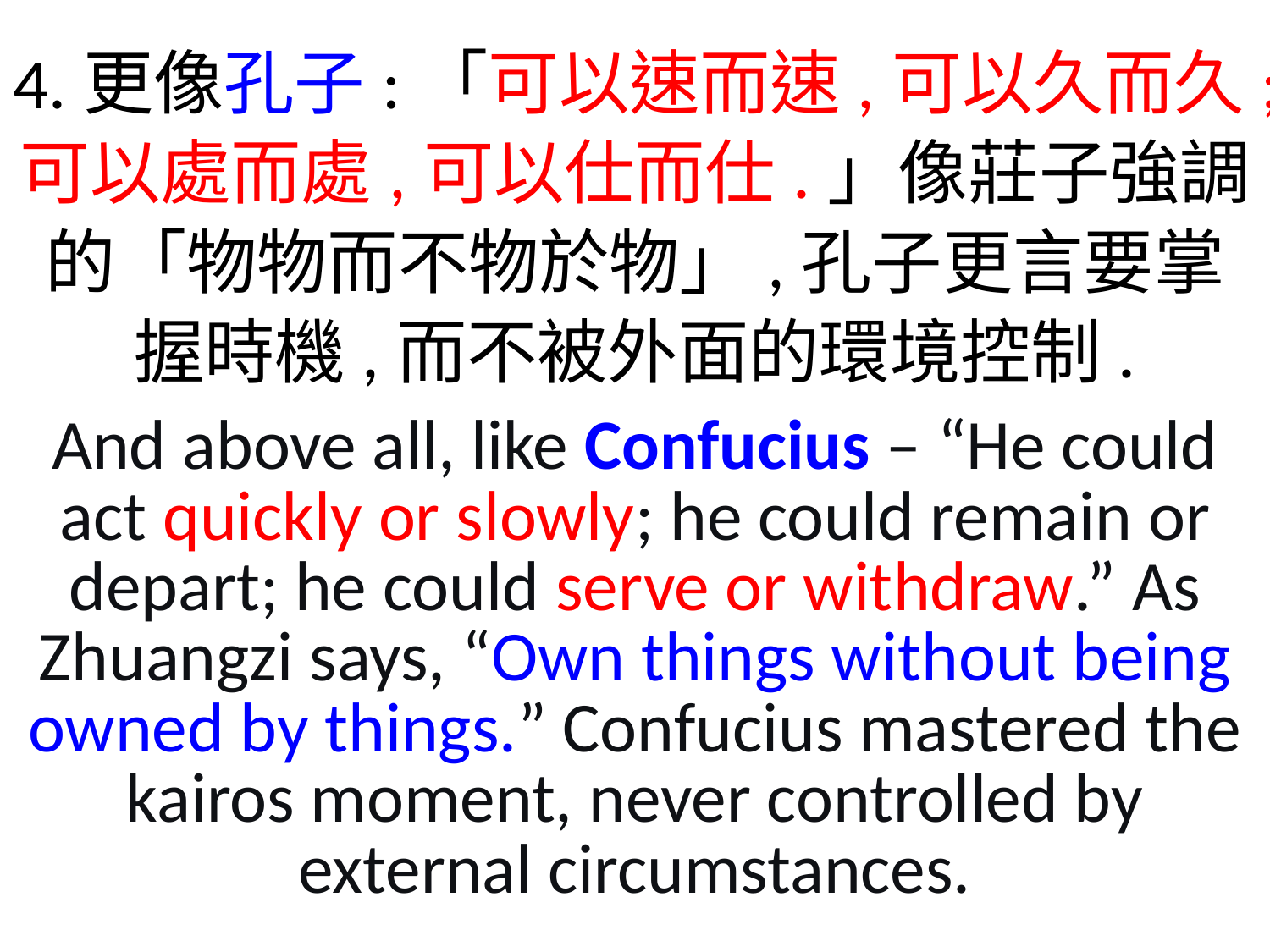

4.更像孔子:「可以速而速,可以久而久;可以處而處,可以仕而仕.」像莊子強調的「物物而不物於物」,孔子更言要掌握時機,而不被外面的環境控制.
And above all, like Confucius – “He could act quickly or slowly; he could remain or depart; he could serve or withdraw.” As Zhuangzi says, “Own things without being owned by things.” Confucius mastered the kairos moment, never controlled by external circumstances.